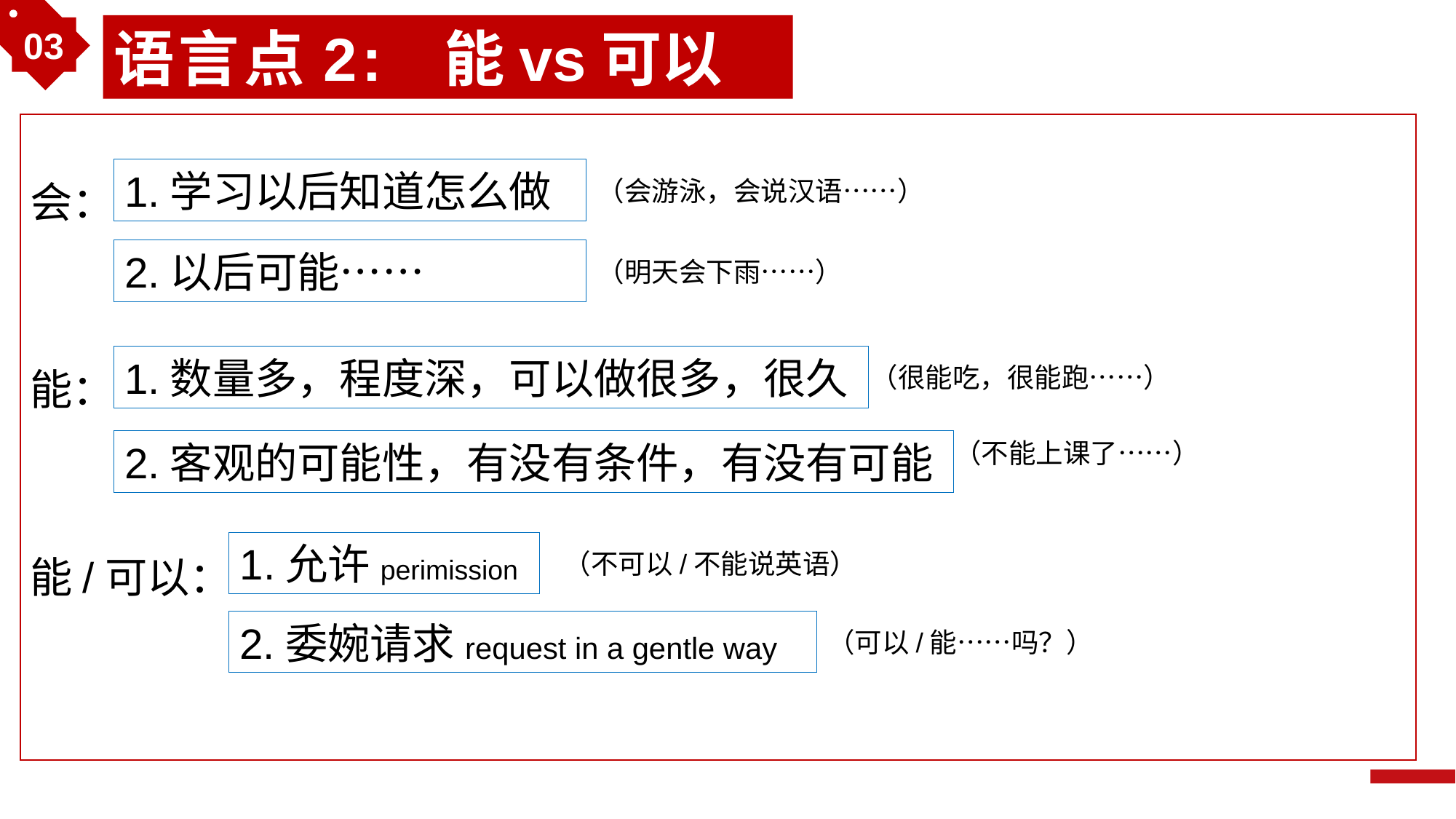

03
语言点2:  能vs可以

会：

1.学习以后知道怎么做
（会游泳，会说汉语……）
2.以后可能……
（明天会下雨……）
能：

1.数量多，程度深，可以做很多，很久
（很能吃，很能跑……）
2.客观的可能性，有没有条件，有没有可能
（不能上课了……）
能/可以：

1.允许perimission
（不可以/不能说英语）
2.委婉请求request in a gentle way
（可以/能……吗？）